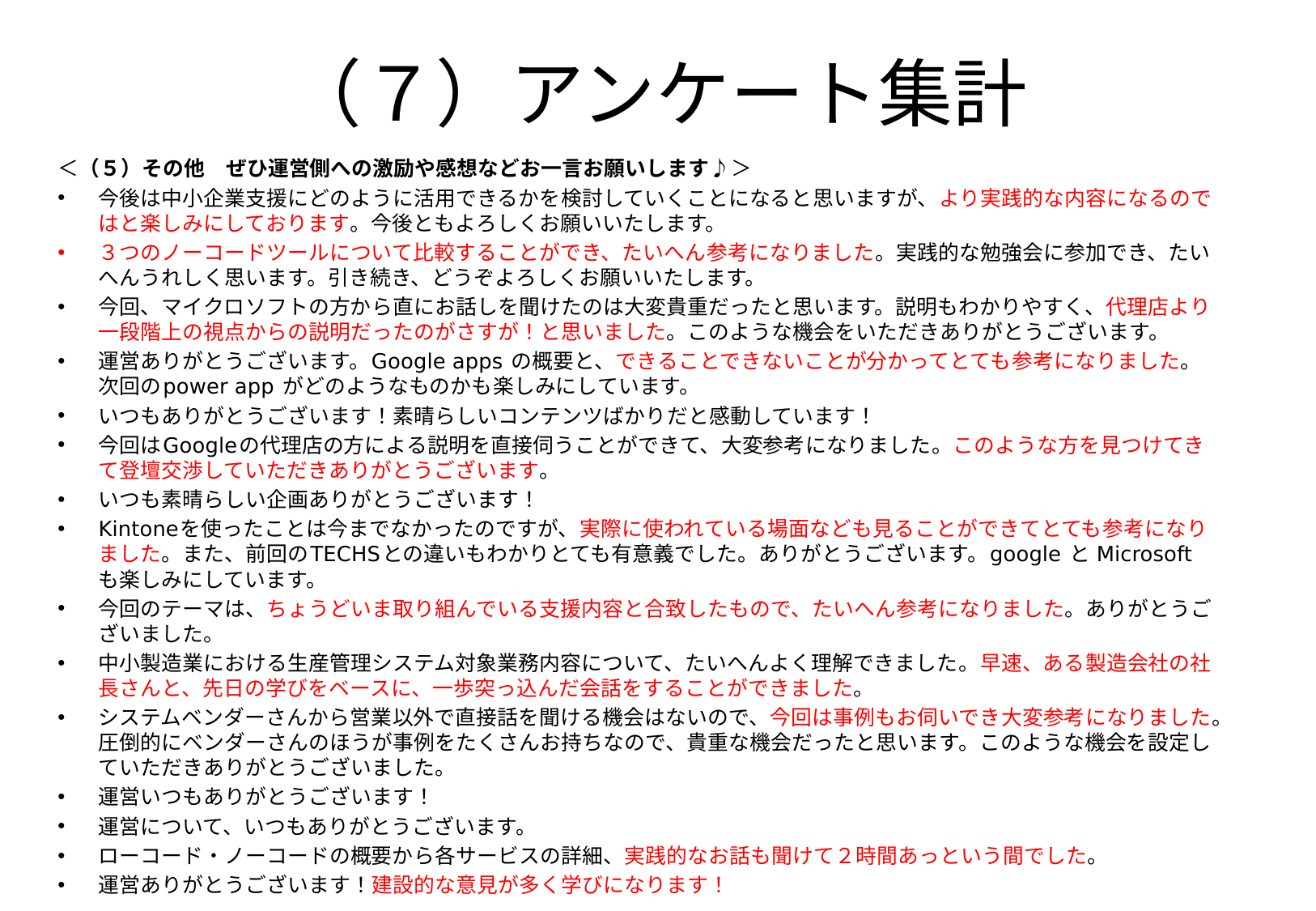

# （７）アンケート集計
＜（５）その他　ぜひ運営側への激励や感想などお一言お願いします♪＞
今後は中小企業支援にどのように活用できるかを検討していくことになると思いますが、より実践的な内容になるのではと楽しみにしております。今後ともよろしくお願いいたします。
３つのノーコードツールについて比較することができ、たいへん参考になりました。実践的な勉強会に参加でき、たいへんうれしく思います。引き続き、どうぞよろしくお願いいたします。
今回、マイクロソフトの方から直にお話しを聞けたのは大変貴重だったと思います。説明もわかりやすく、代理店より一段階上の視点からの説明だったのがさすが！と思いました。このような機会をいただきありがとうございます。
運営ありがとうございます。Google apps の概要と、できることできないことが分かってとても参考になりました。次回のpower app がどのようなものかも楽しみにしています。
いつもありがとうございます！素晴らしいコンテンツばかりだと感動しています！
今回はGoogleの代理店の方による説明を直接伺うことができて、大変参考になりました。このような方を見つけてきて登壇交渉していただきありがとうございます。
いつも素晴らしい企画ありがとうございます！
Kintoneを使ったことは今までなかったのですが、実際に使われている場面なども見ることができてとても参考になりました。また、前回のTECHSとの違いもわかりとても有意義でした。ありがとうございます。google と Microsoft も楽しみにしています。
今回のテーマは、ちょうどいま取り組んでいる支援内容と合致したもので、たいへん参考になりました。ありがとうございました。
中小製造業における生産管理システム対象業務内容について、たいへんよく理解できました。早速、ある製造会社の社長さんと、先日の学びをベースに、一歩突っ込んだ会話をすることができました。
システムベンダーさんから営業以外で直接話を聞ける機会はないので、今回は事例もお伺いでき大変参考になりました。圧倒的にベンダーさんのほうが事例をたくさんお持ちなので、貴重な機会だったと思います。このような機会を設定していただきありがとうございました。
運営いつもありがとうございます！
運営について、いつもありがとうございます。
ローコード・ノーコードの概要から各サービスの詳細、実践的なお話も聞けて２時間あっという間でした。
運営ありがとうございます！建設的な意見が多く学びになります！